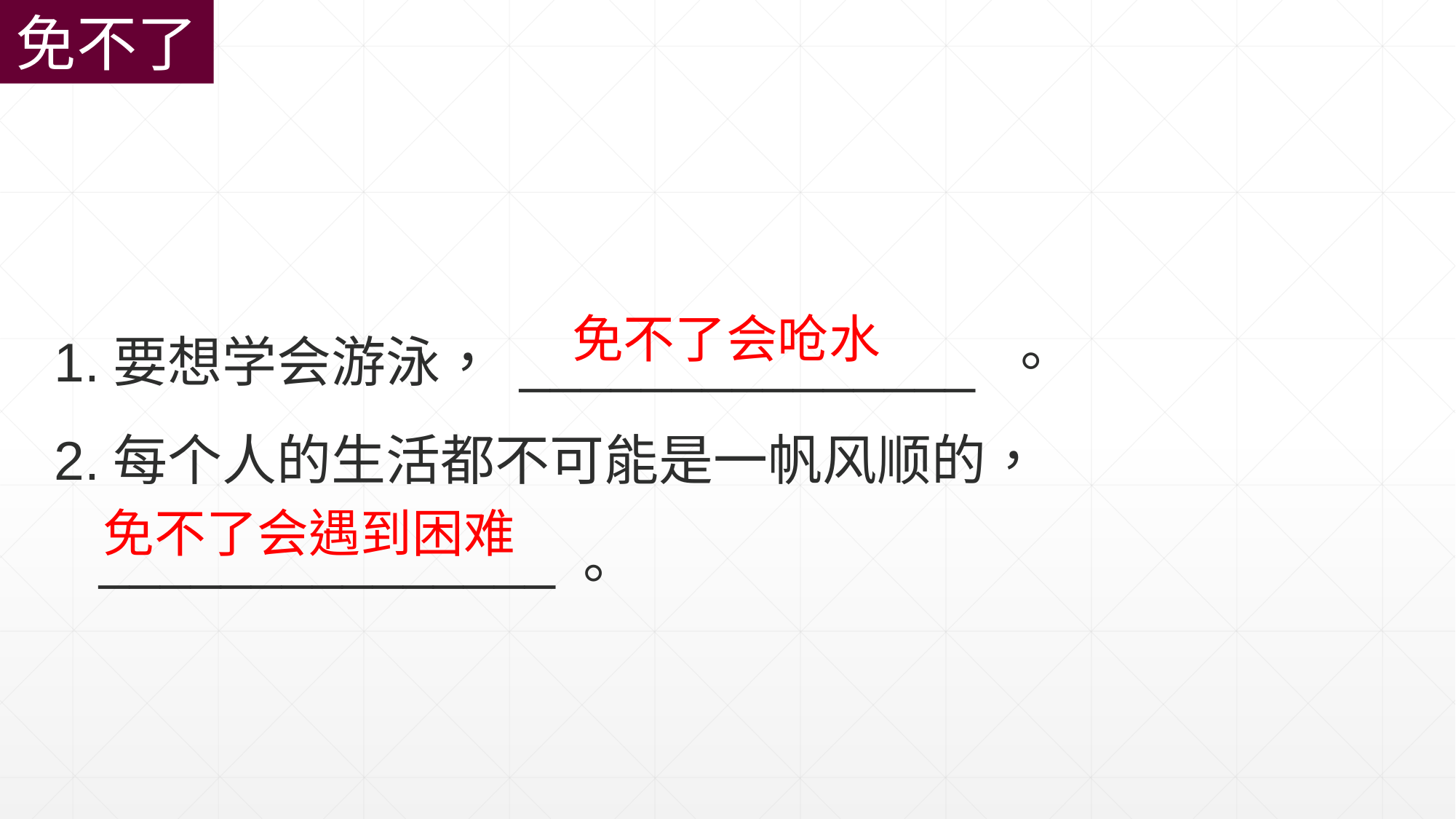

免不了
1.要想学会游泳， _______________ 。
2.每个人的生活都不可能是一帆风顺的，
   _______________ 。
免不了会呛水
免不了会遇到困难